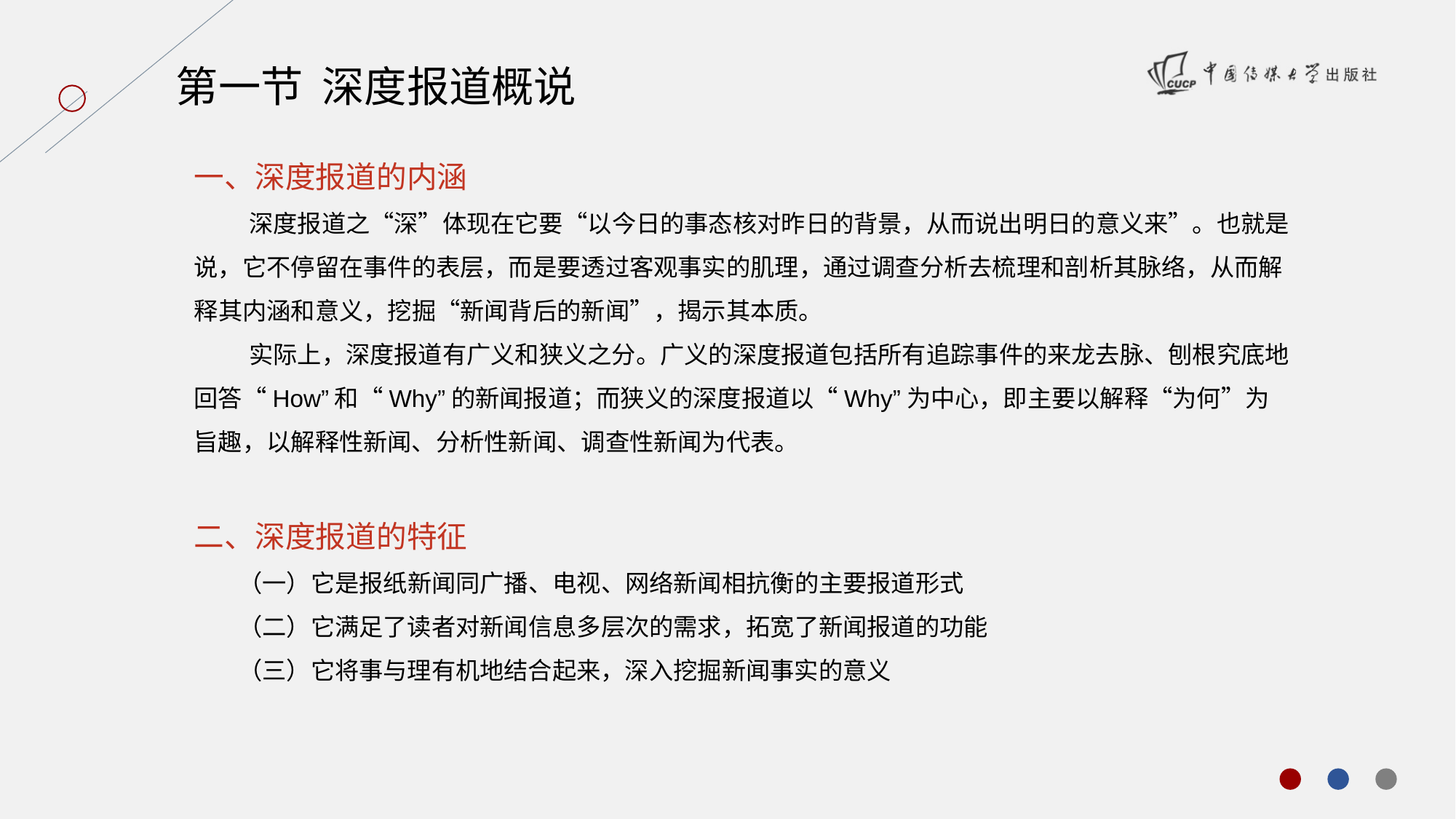

第一节  深度报道概说

一、深度报道的内涵
         深度报道之“深”体现在它要“以今日的事态核对昨日的背景，从而说出明日的意义来”。也就是说，它不停留在事件的表层，而是要透过客观事实的肌理，通过调查分析去梳理和剖析其脉络，从而解释其内涵和意义，挖掘“新闻背后的新闻”，揭示其本质。
         实际上，深度报道有广义和狭义之分。广义的深度报道包括所有追踪事件的来龙去脉、刨根究底地回答“How”和“Why”的新闻报道；而狭义的深度报道以“Why”为中心，即主要以解释“为何”为旨趣，以解释性新闻、分析性新闻、调查性新闻为代表。

二、深度报道的特征
       （一）它是报纸新闻同广播、电视、网络新闻相抗衡的主要报道形式
       （二）它满足了读者对新闻信息多层次的需求，拓宽了新闻报道的功能
       （三）它将事与理有机地结合起来，深入挖掘新闻事实的意义